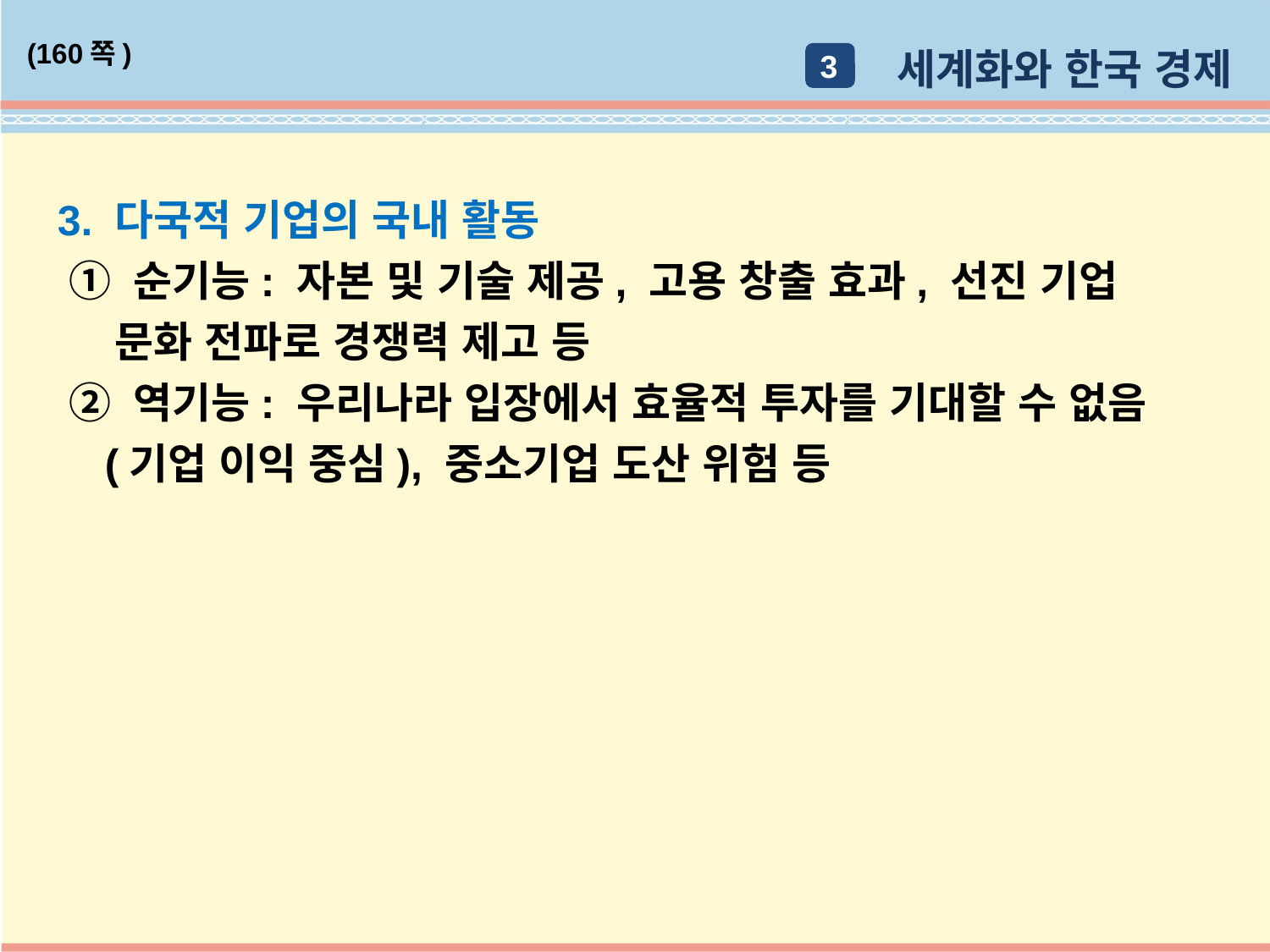

세계화와 한국 경제
(160쪽)
3
3. 다국적 기업의 국내 활동
 ① 순기능: 자본 및 기술 제공, 고용 창출 효과, 선진 기업
    문화 전파로 경쟁력 제고 등
 ② 역기능: 우리나라 입장에서 효율적 투자를 기대할 수 없음
    (기업 이익 중심), 중소기업 도산 위험 등